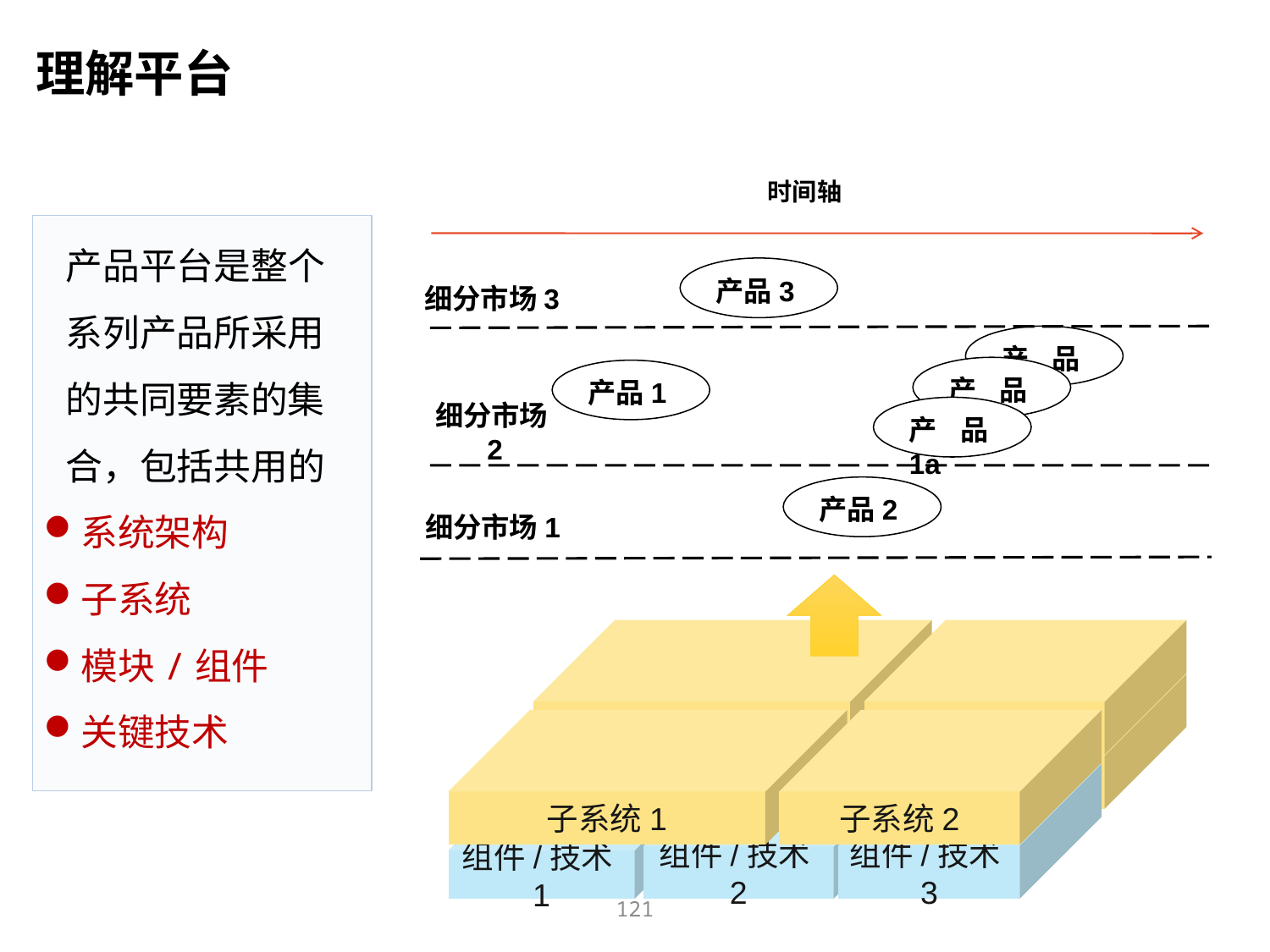

理解平台
时间轴
产品平台是整个系列产品所采用的共同要素的集合，包括共用的
系统架构
子系统
模块/组件
关键技术
产品3
细分市场3

产品1c
产品1b
产品1
细分市场2
产品1a

产品2
细分市场1

子系统3
子系统2
子系统2
子系统1
子系统2
组件/技术3
产品平台
组件/技术1
组件/技术2
121